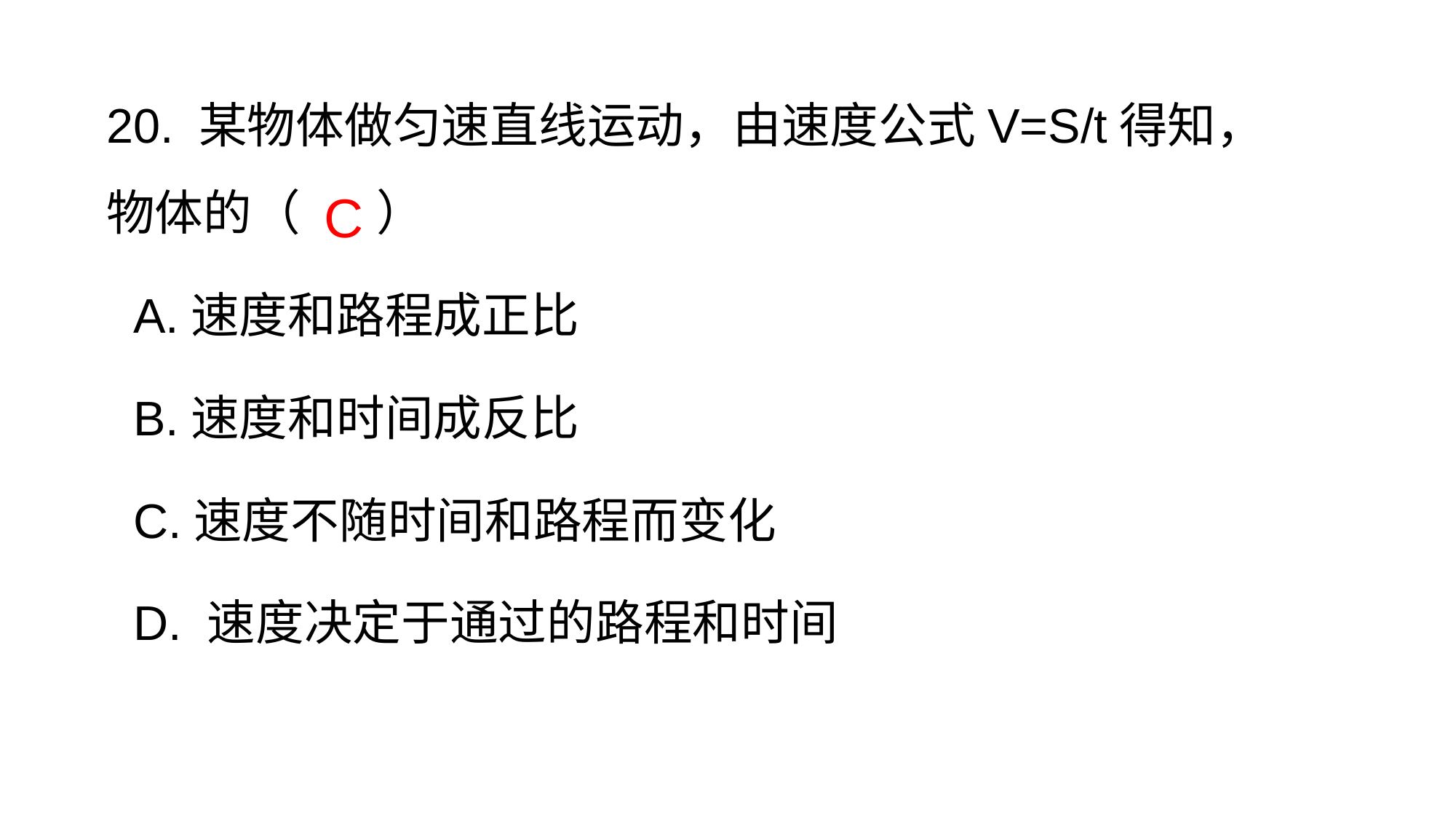

20. 某物体做匀速直线运动，由速度公式V=S/t得知，物体的（       ）
  A.速度和路程成正比
  B.速度和时间成反比
  C.速度不随时间和路程而变化
  D. 速度决定于通过的路程和时间
C